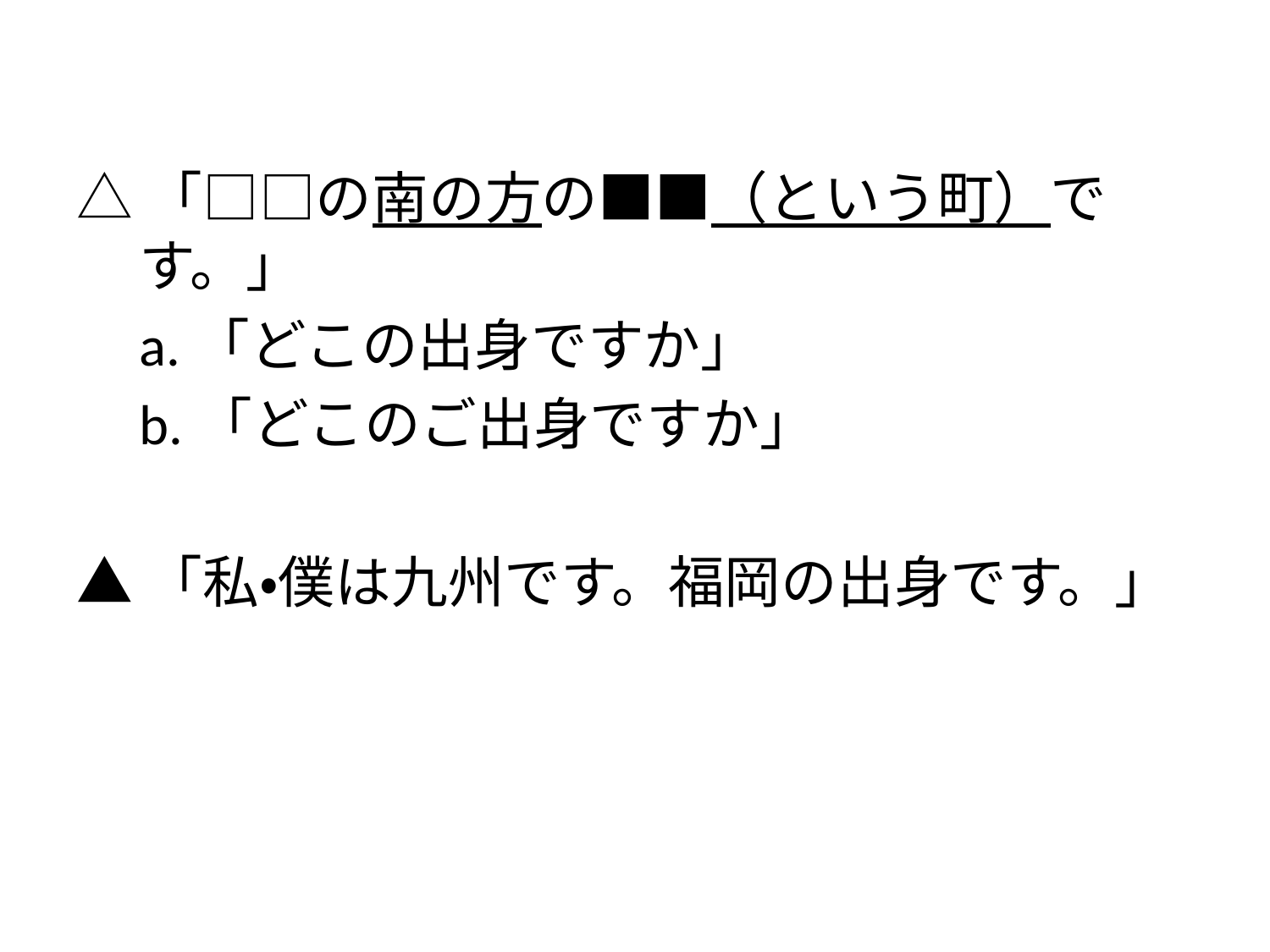

#
△「□□の南の方の■■（という町）です。」
a.「どこの出身ですか」
b.「どこのご出身ですか」

▲「私・僕は九州です。福岡の出身です。」